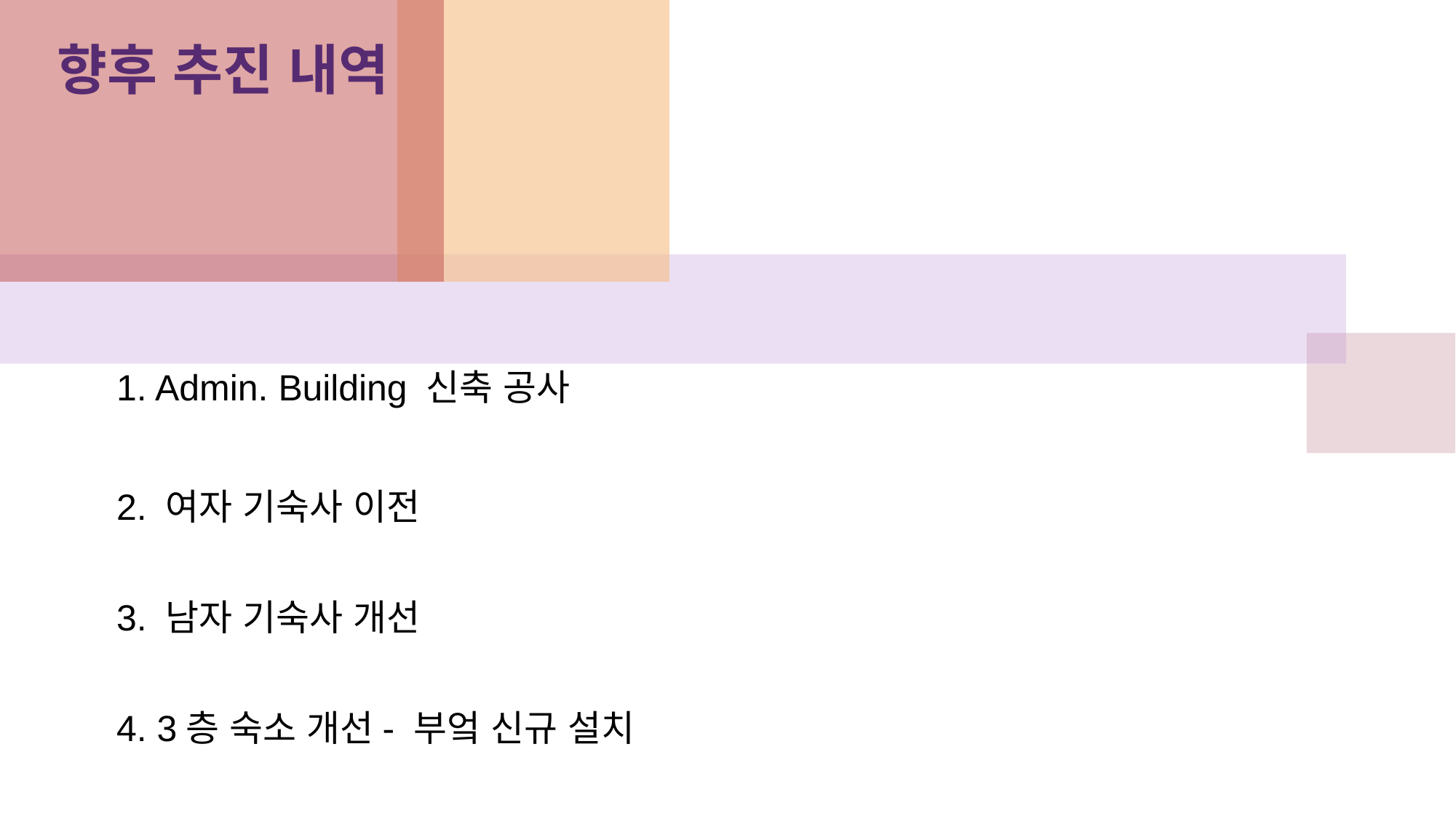

# 향후 추진 내역
1. Admin. Building 신축 공사

2. 여자 기숙사 이전

3. 남자 기숙사 개선

4. 3층 숙소 개선- 부엌 신규 설치